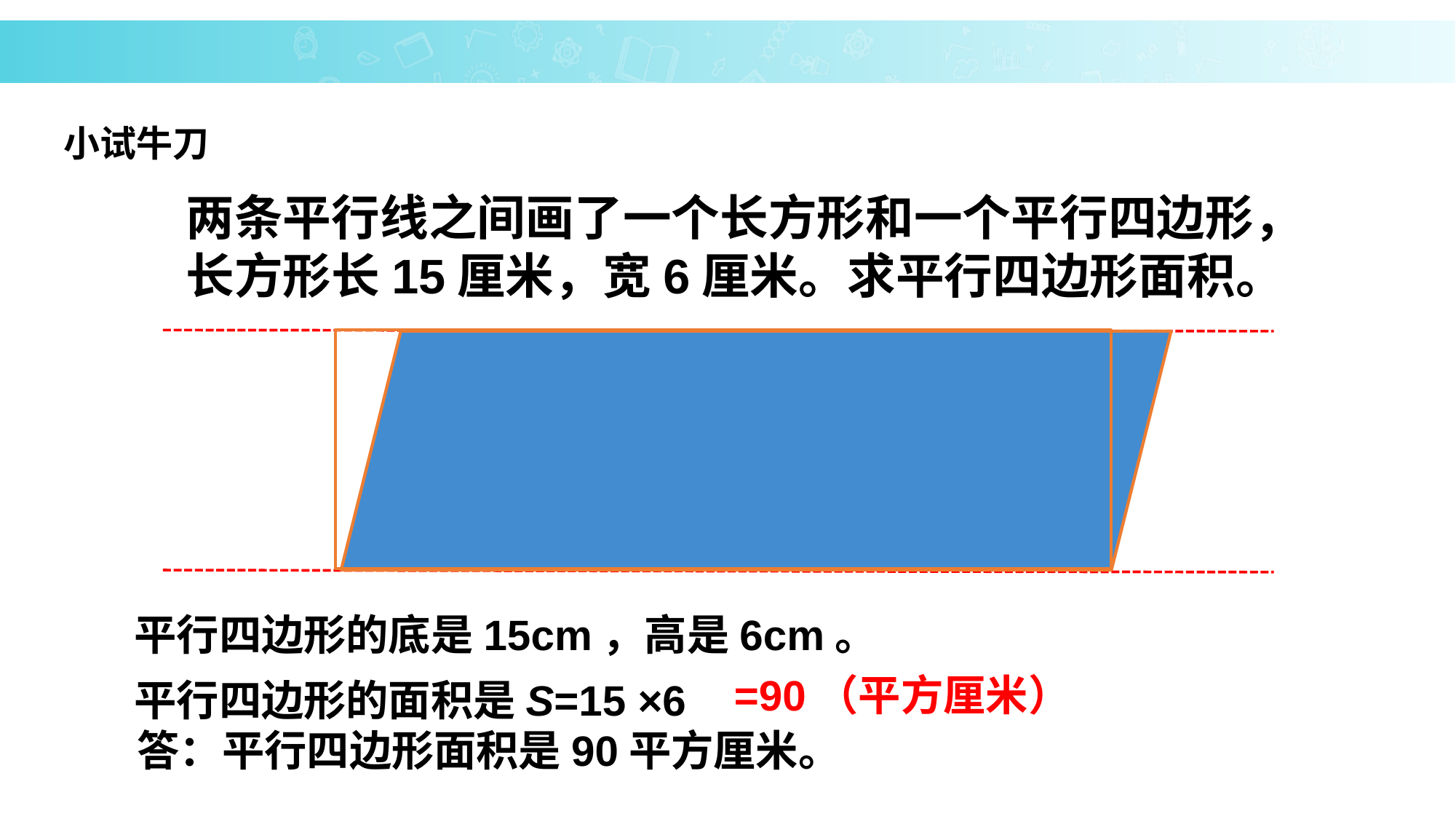

小试牛刀
两条平行线之间画了一个长方形和一个平行四边形，长方形长15厘米，宽6厘米。求平行四边形面积。

平行四边形的底是15cm，高是6cm。
=90（平方厘米）
平行四边形的面积是S=15 ×6
答：平行四边形面积是90平方厘米。